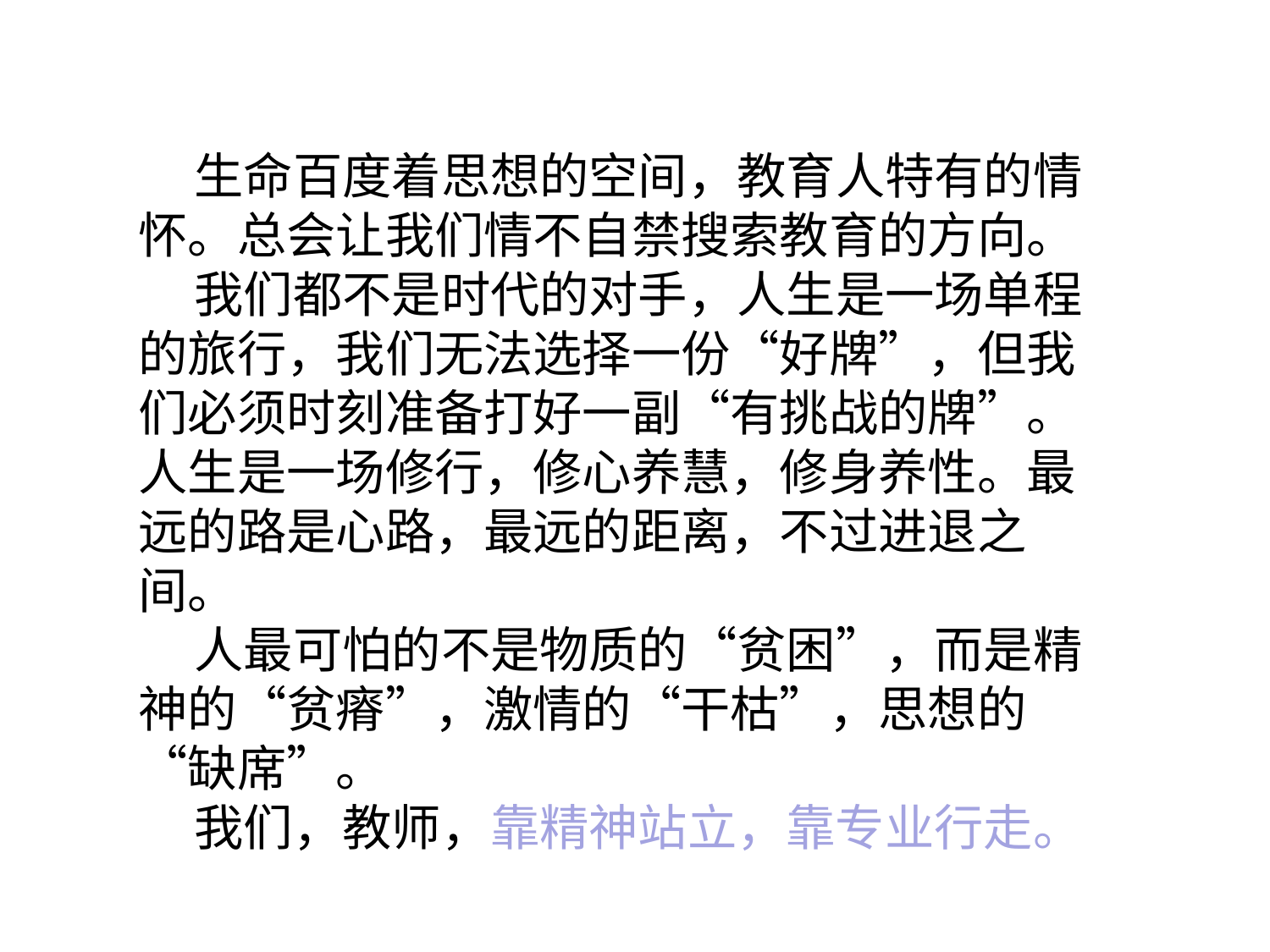

生命百度着思想的空间，教育人特有的情怀。总会让我们情不自禁搜索教育的方向。    我们都不是时代的对手，人生是一场单程的旅行，我们无法选择一份“好牌”，但我们必须时刻准备打好一副“有挑战的牌”。人生是一场修行，修心养慧，修身养性。最远的路是心路，最远的距离，不过进退之间。    人最可怕的不是物质的“贫困”，而是精神的“贫瘠”，激情的“干枯”，思想的“缺席”。    我们，教师，靠精神站立，靠专业行走。